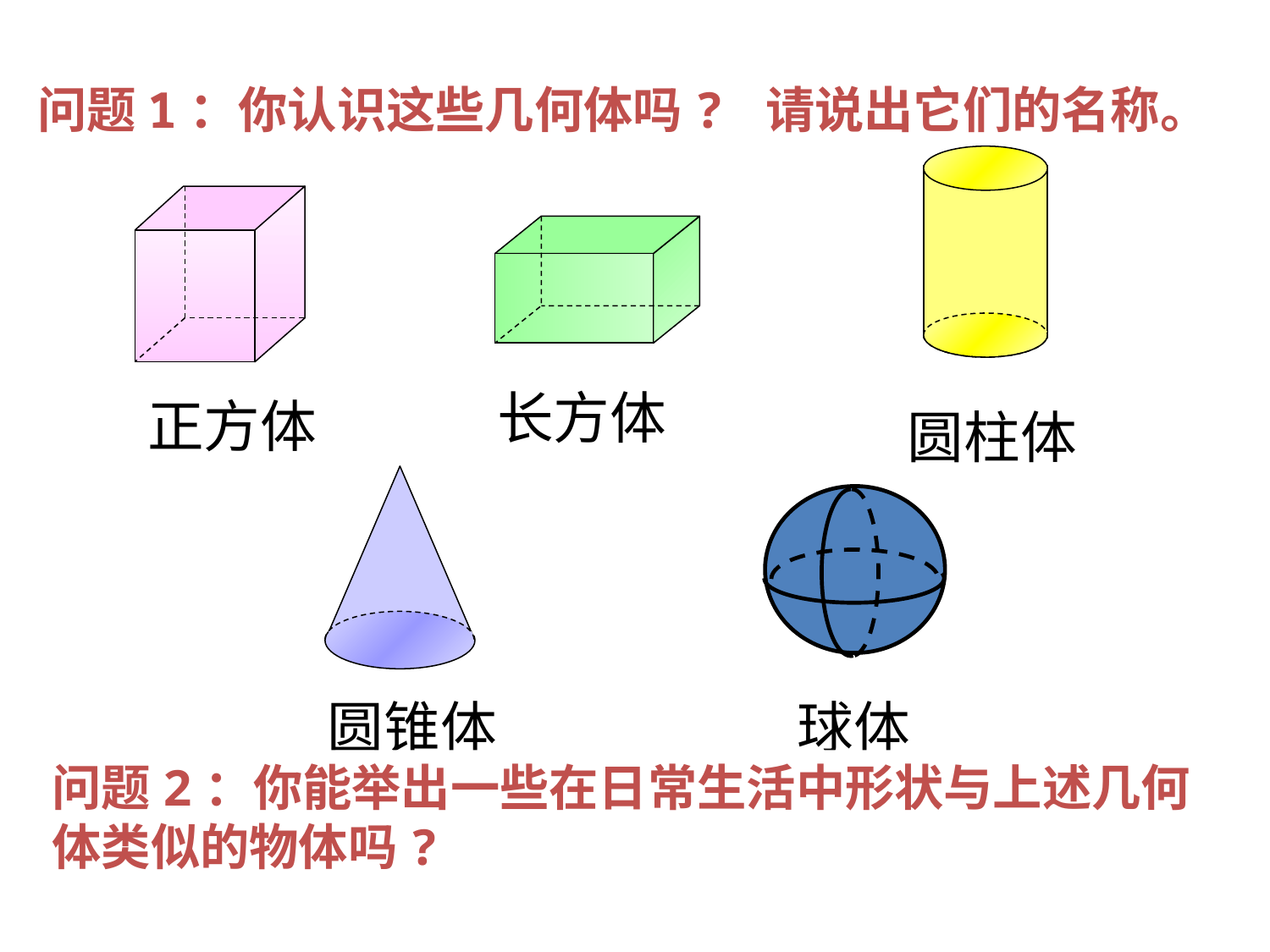

问题1：你认识这些几何体吗? 请说出它们的名称。

长方体

正方体

圆柱体

圆锥体
球体
问题2：你能举出一些在日常生活中形状与上述几何体类似的物体吗?